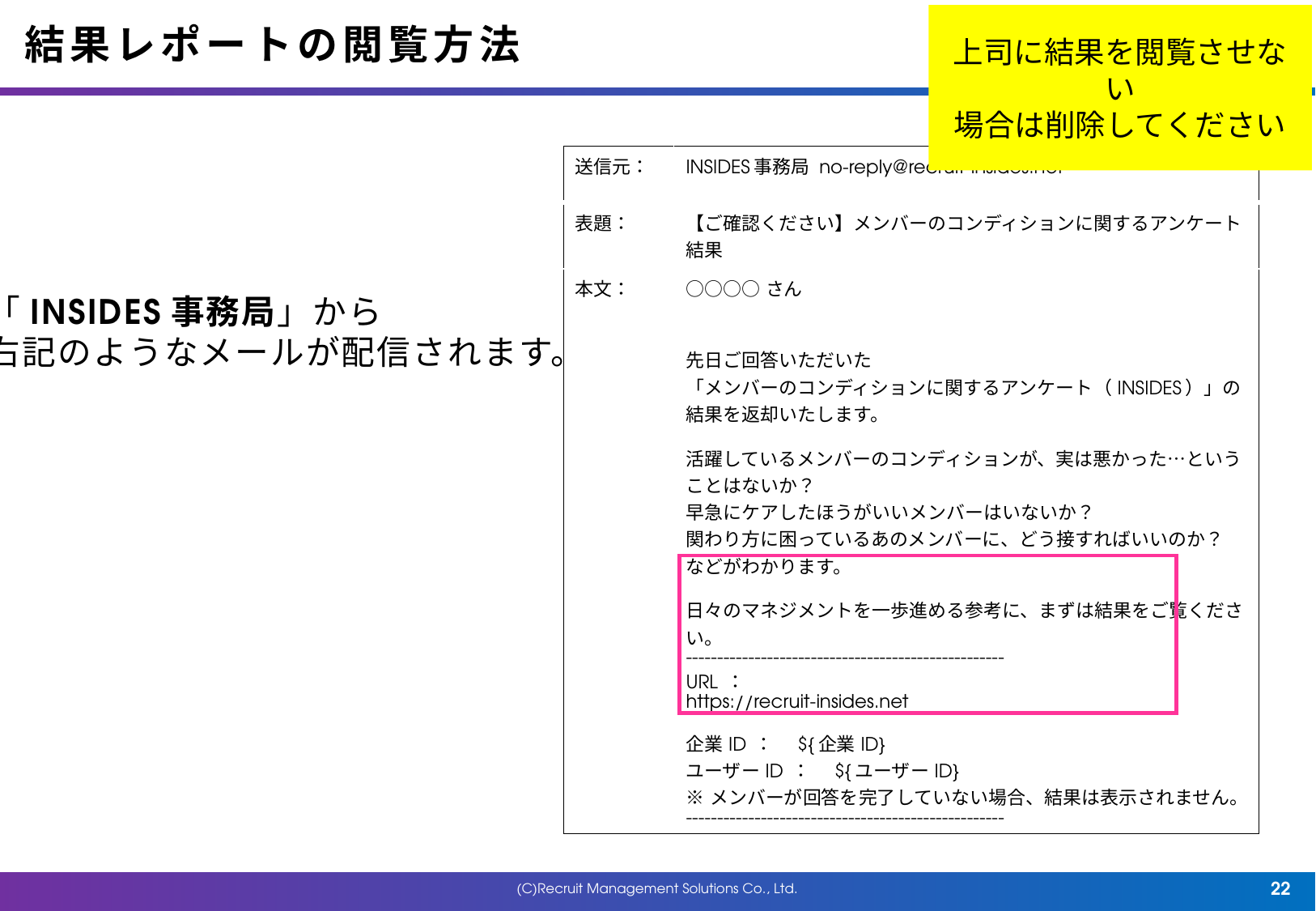

上司に結果を閲覧させない
場合は削除してください
# 結果レポートの閲覧方法
| 送信元： | INSIDES事務局 no-reply@recruit-insides.net |
| --- | --- |
| 表題： | 【ご確認ください】メンバーのコンディションに関するアンケート結果 |
| 本文： | ○○○○さん 先日ご回答いただいた 「メンバーのコンディションに関するアンケート（INSIDES）」の 結果を返却いたします。 活躍しているメンバーのコンディションが、実は悪かった…ということはないか？ 早急にケアしたほうがいいメンバーはいないか？ 関わり方に困っているあのメンバーに、どう接すればいいのか？ などがわかります。 日々のマネジメントを一歩進める参考に、まずは結果をご覧ください。 --------------------------------------------------- URL ： https://recruit-insides.net 企業ID ：　${企業ID} ユーザーID ：　${ユーザーID} ※メンバーが回答を完了していない場合、結果は表示されません。 --------------------------------------------------- |
「INSIDES事務局」から
右記のようなメールが配信されます。

(C)Recruit Management Solutions Co., Ltd.
22